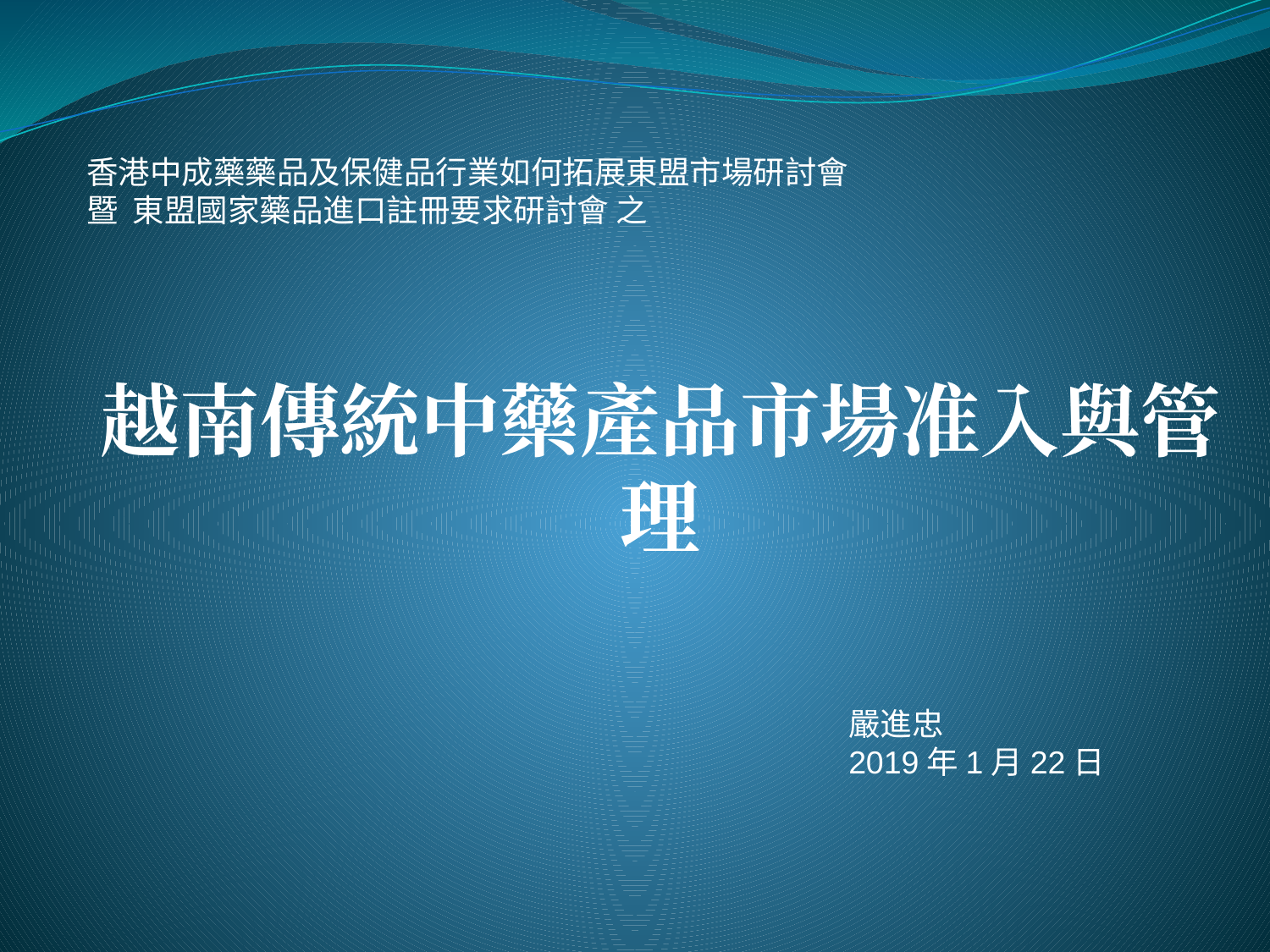

香港中成藥藥品及保健品行業如何拓展東盟市場研討會 暨  東盟國家藥品進口註冊要求研討會 之
# 越南傳統中藥產品市場准入與管理
嚴進忠
2019年1月22日